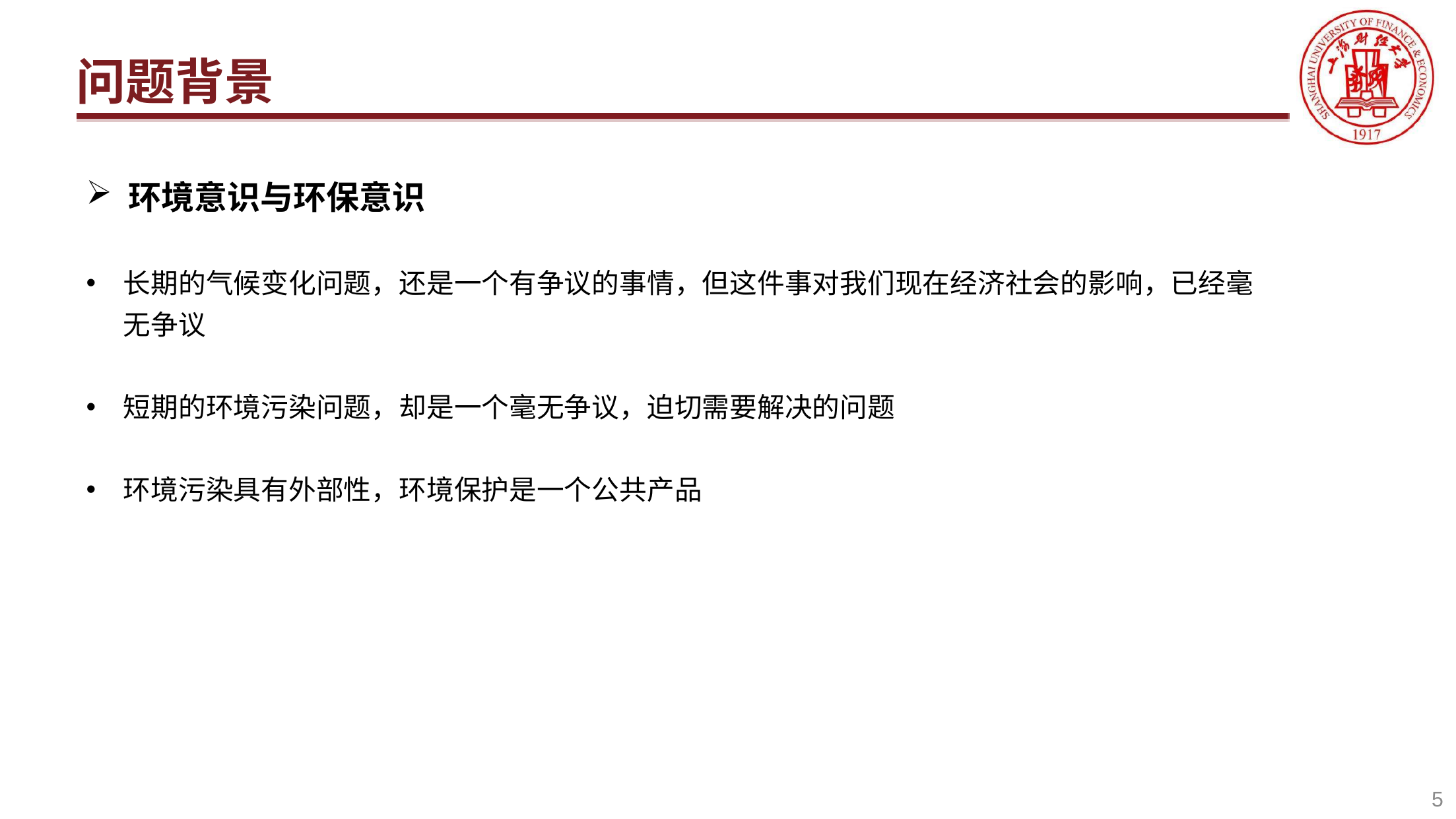

问题背景
环境意识与环保意识

长期的气候变化问题，还是一个有争议的事情，但这件事对我们现在经济社会的影响，已经毫无争议

短期的环境污染问题，却是一个毫无争议，迫切需要解决的问题

环境污染具有外部性，环境保护是一个公共产品

5